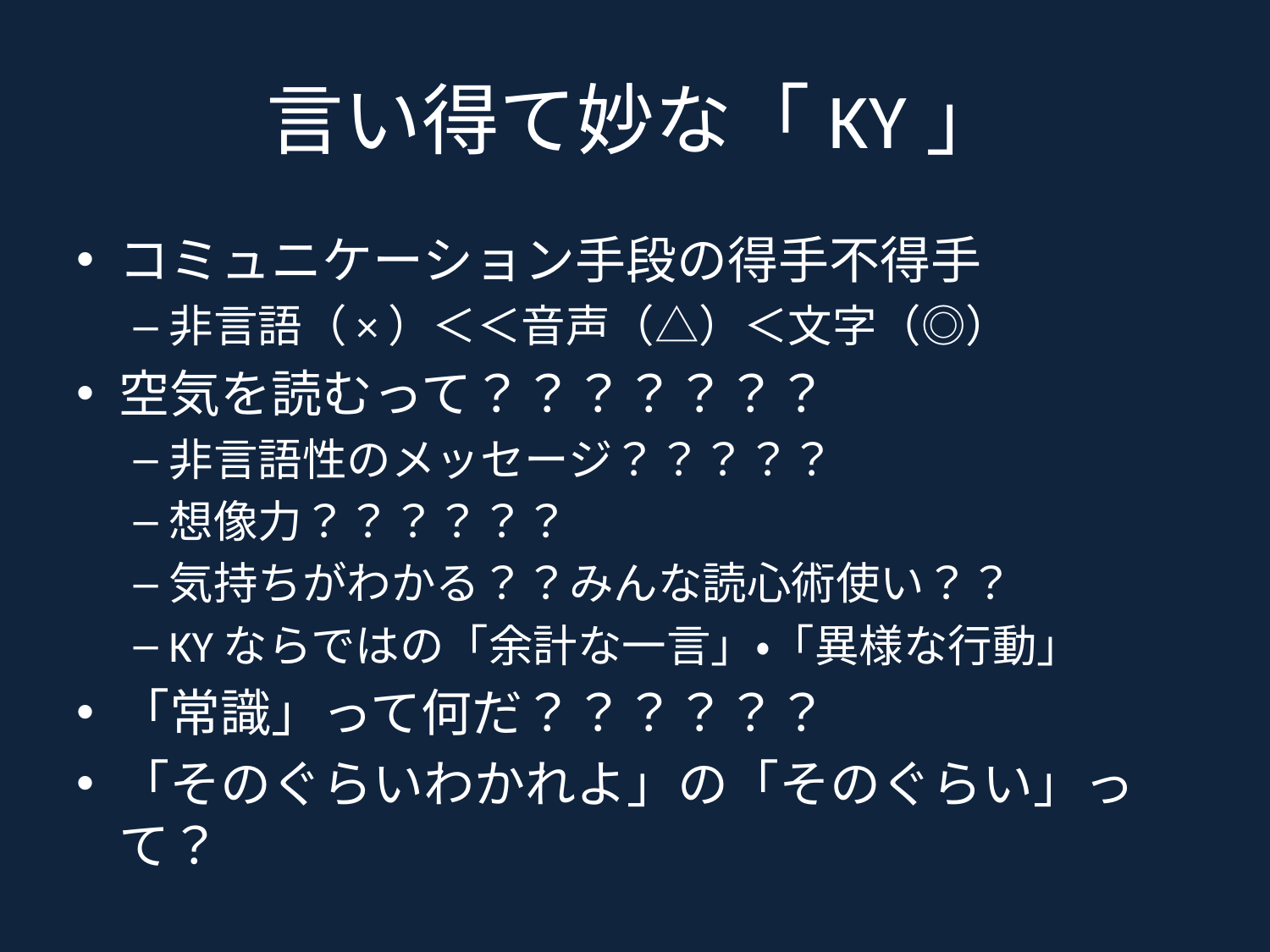

# 言い得て妙な「KY」
コミュニケーション手段の得手不得手
非言語（×）＜＜音声（△）＜文字（◎）
空気を読むって？？？？？？？
非言語性のメッセージ？？？？？
想像力？？？？？？
気持ちがわかる？？みんな読心術使い？？
KYならではの「余計な一言」・「異様な行動」
「常識」って何だ？？？？？？
「そのぐらいわかれよ」の「そのぐらい」って？